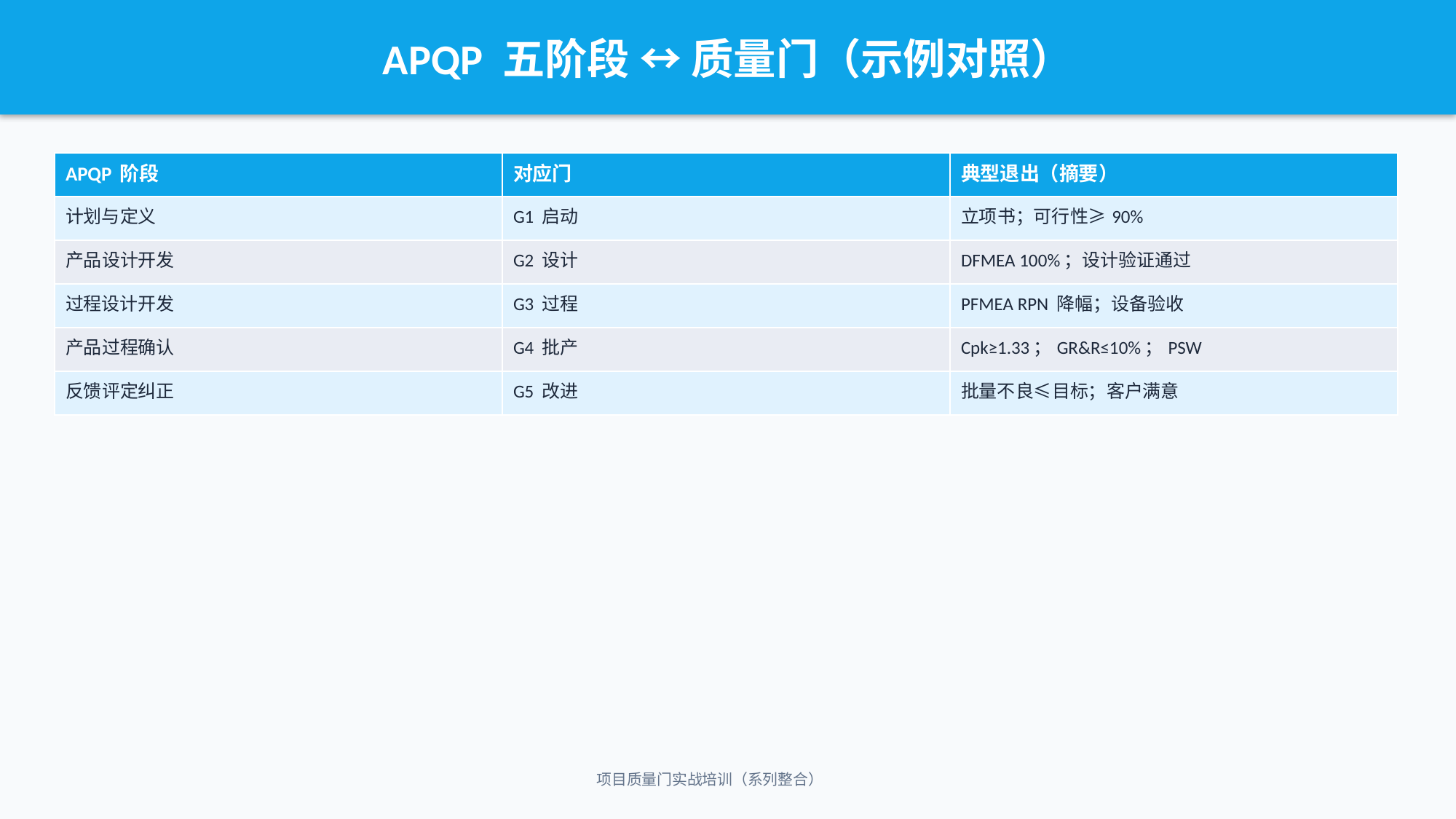

APQP 五阶段 ↔ 质量门（示例对照）
| APQP 阶段 | 对应门 | 典型退出（摘要） |
| --- | --- | --- |
| 计划与定义 | G1 启动 | 立项书；可行性≥90% |
| 产品设计开发 | G2 设计 | DFMEA 100%；设计验证通过 |
| 过程设计开发 | G3 过程 | PFMEA RPN 降幅；设备验收 |
| 产品过程确认 | G4 批产 | Cpk≥1.33；GR&R≤10%；PSW |
| 反馈评定纠正 | G5 改进 | 批量不良≤目标；客户满意 |
项目质量门实战培训（系列整合）